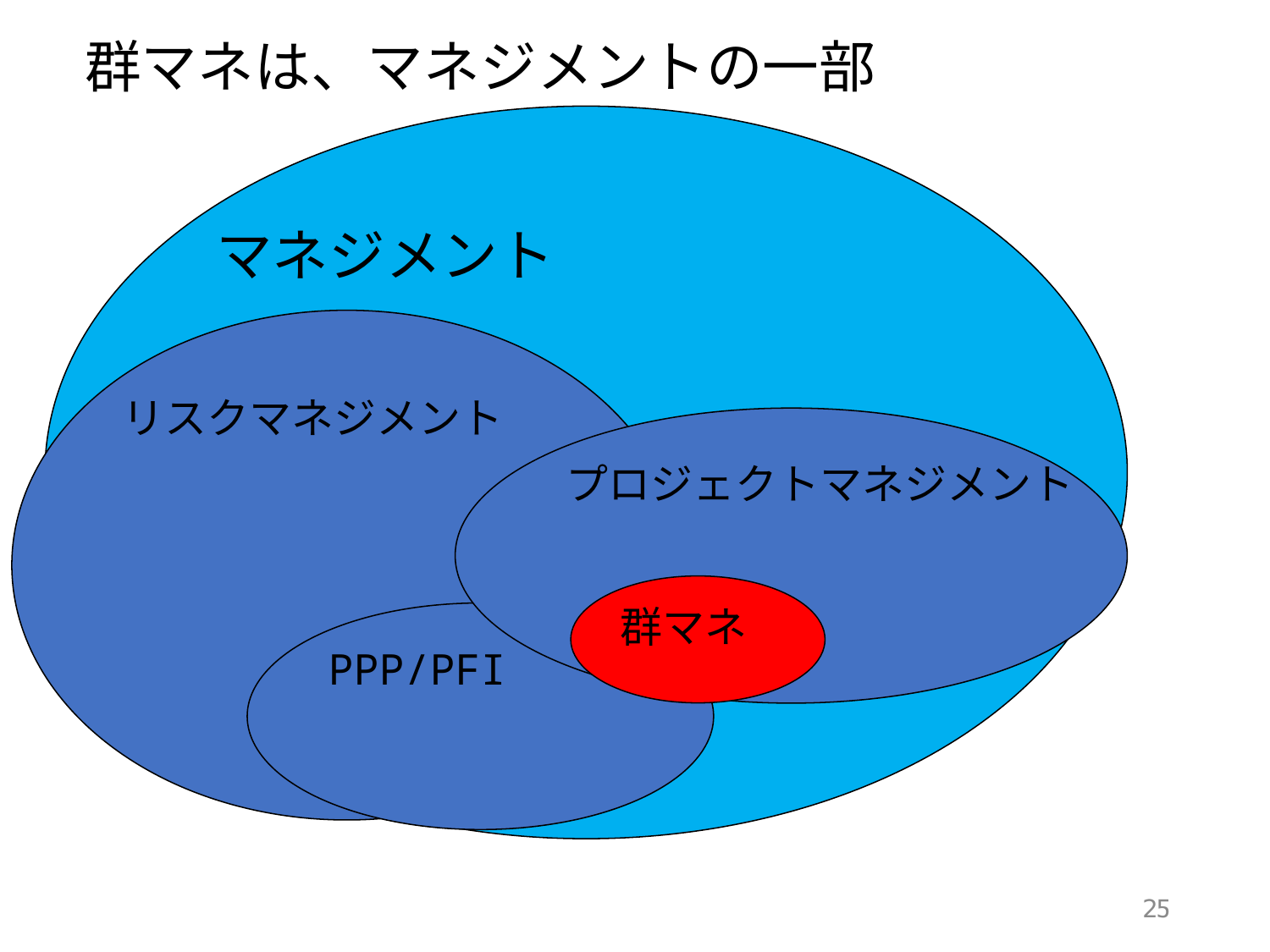

群マネは、マネジメントの一部
マネジメント
リスクマネジメント
プロジェクトマネジメント
群マネ
PPP/PFI
25